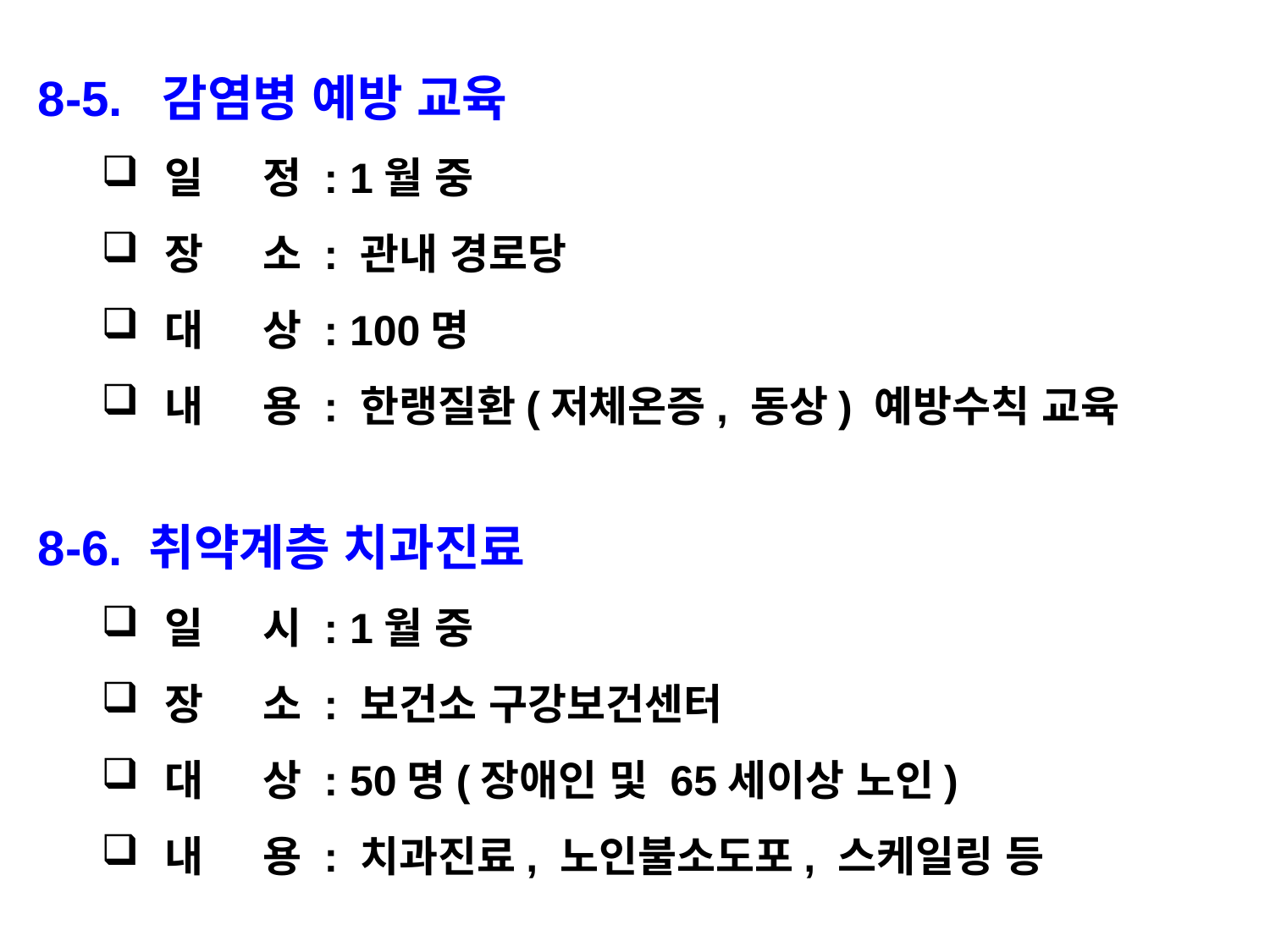

8-5.  감염병 예방 교육
일     정 : 1월 중
장     소 : 관내 경로당
대     상 : 100명
내     용 : 한랭질환(저체온증, 동상) 예방수칙 교육

8-6. 취약계층 치과진료
일     시 : 1월 중
장     소 : 보건소 구강보건센터
대     상 : 50명(장애인 및 65세이상 노인)
내     용 : 치과진료, 노인불소도포, 스케일링 등